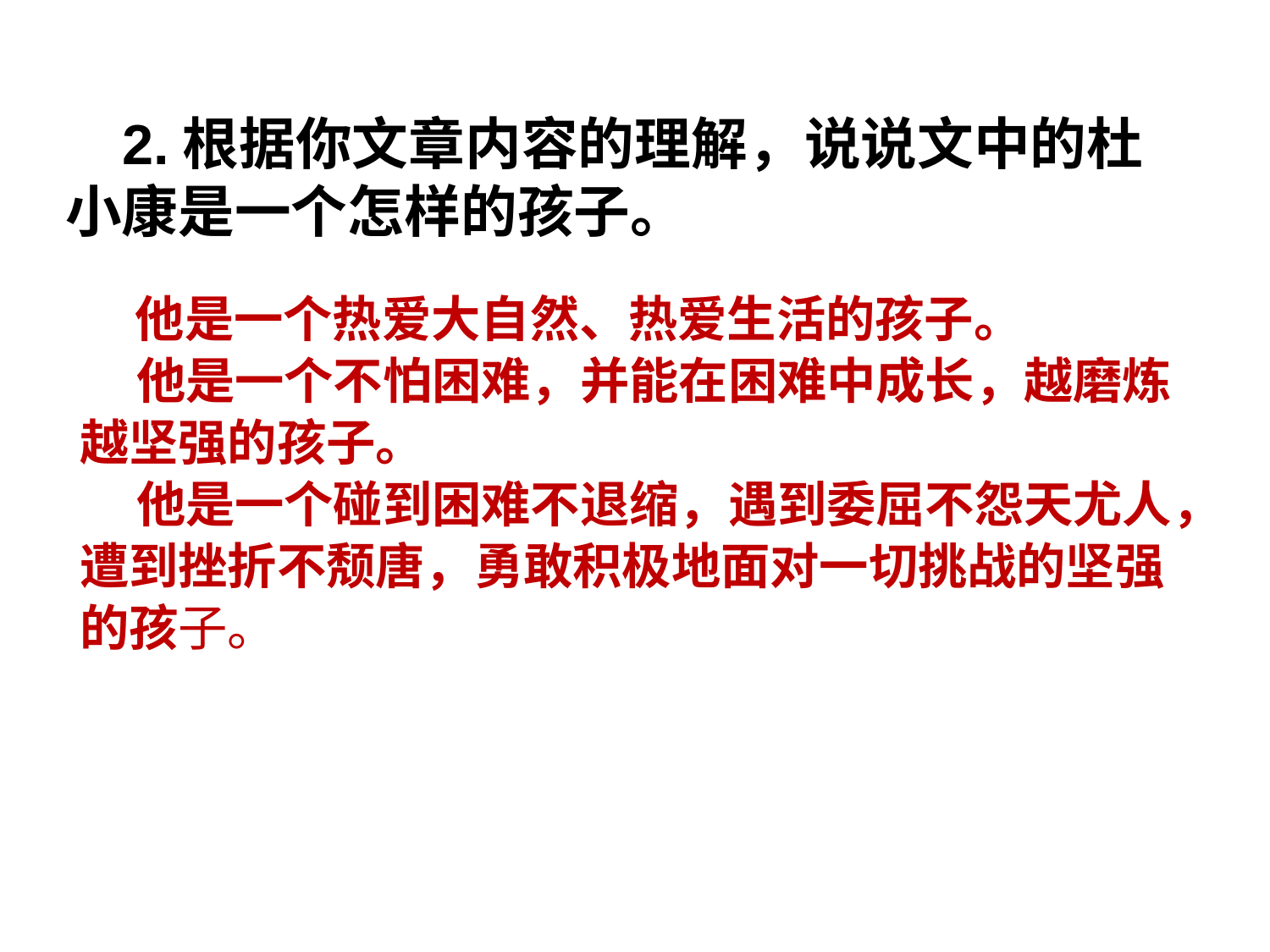

2.根据你文章内容的理解，说说文中的杜小康是一个怎样的孩子。
    他是一个热爱大自然、热爱生活的孩子。
    他是一个不怕困难，并能在困难中成长，越磨炼越坚强的孩子。
    他是一个碰到困难不退缩，遇到委屈不怨天尤人，遭到挫折不颓唐，勇敢积极地面对一切挑战的坚强的孩子。